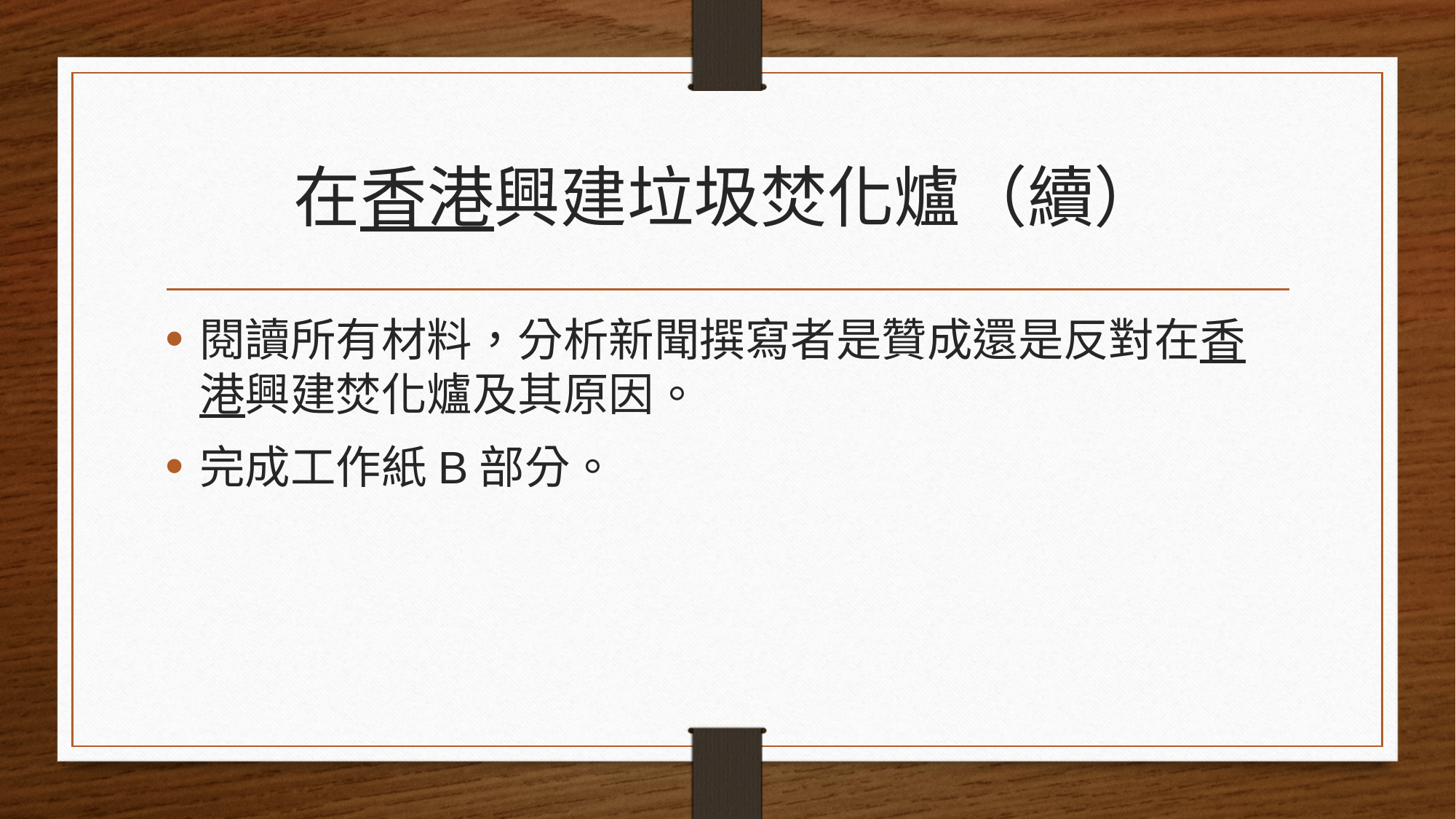

# 在香港興建垃圾焚化爐（續）
閱讀所有材料，分析新聞撰寫者是贊成還是反對在香港興建焚化爐及其原因。
完成工作紙B部分。